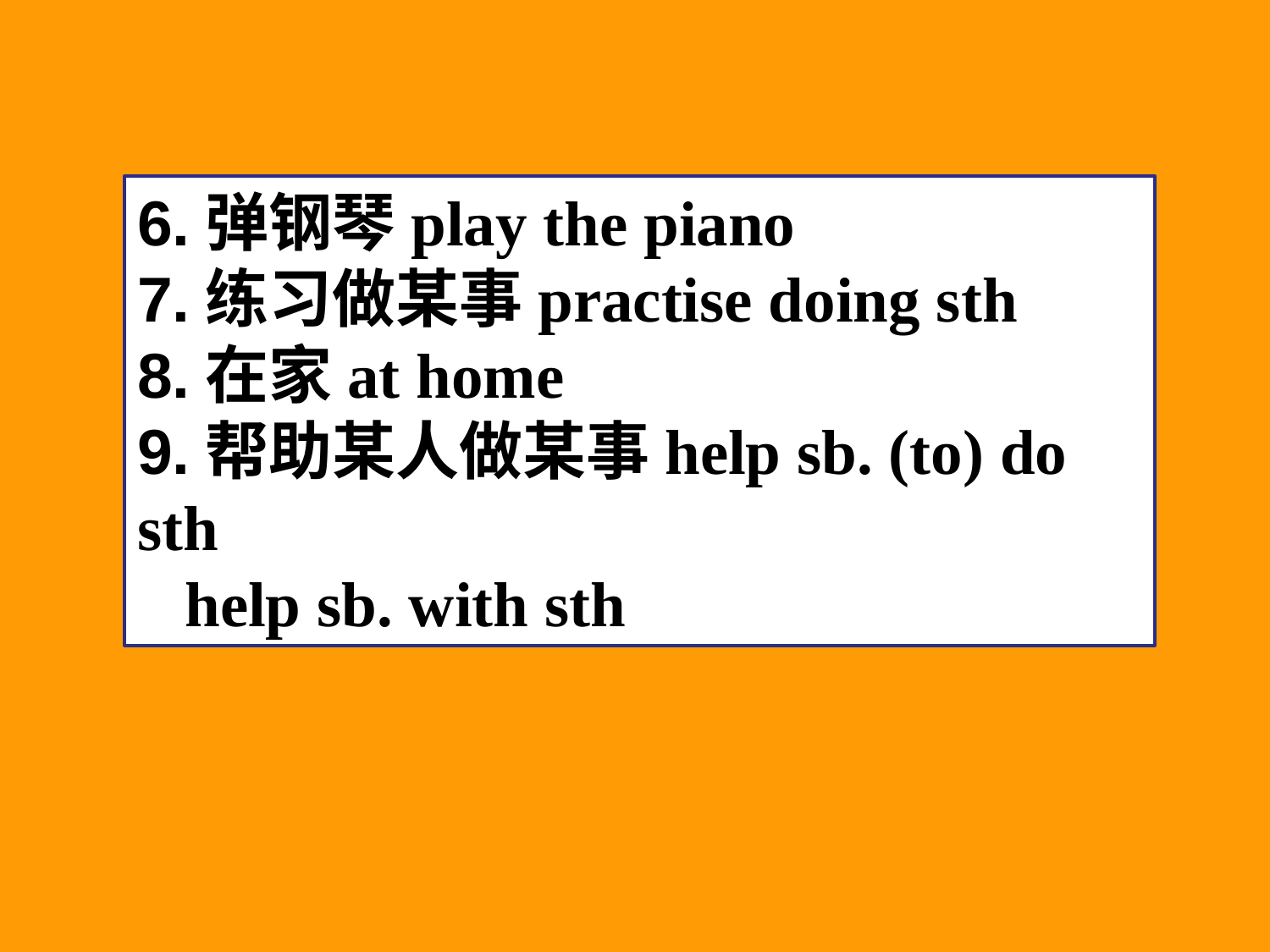

6.弹钢琴play the piano
7.练习做某事practise doing sth
8.在家at home
9.帮助某人做某事help sb. (to) do sth
   help sb. with sth